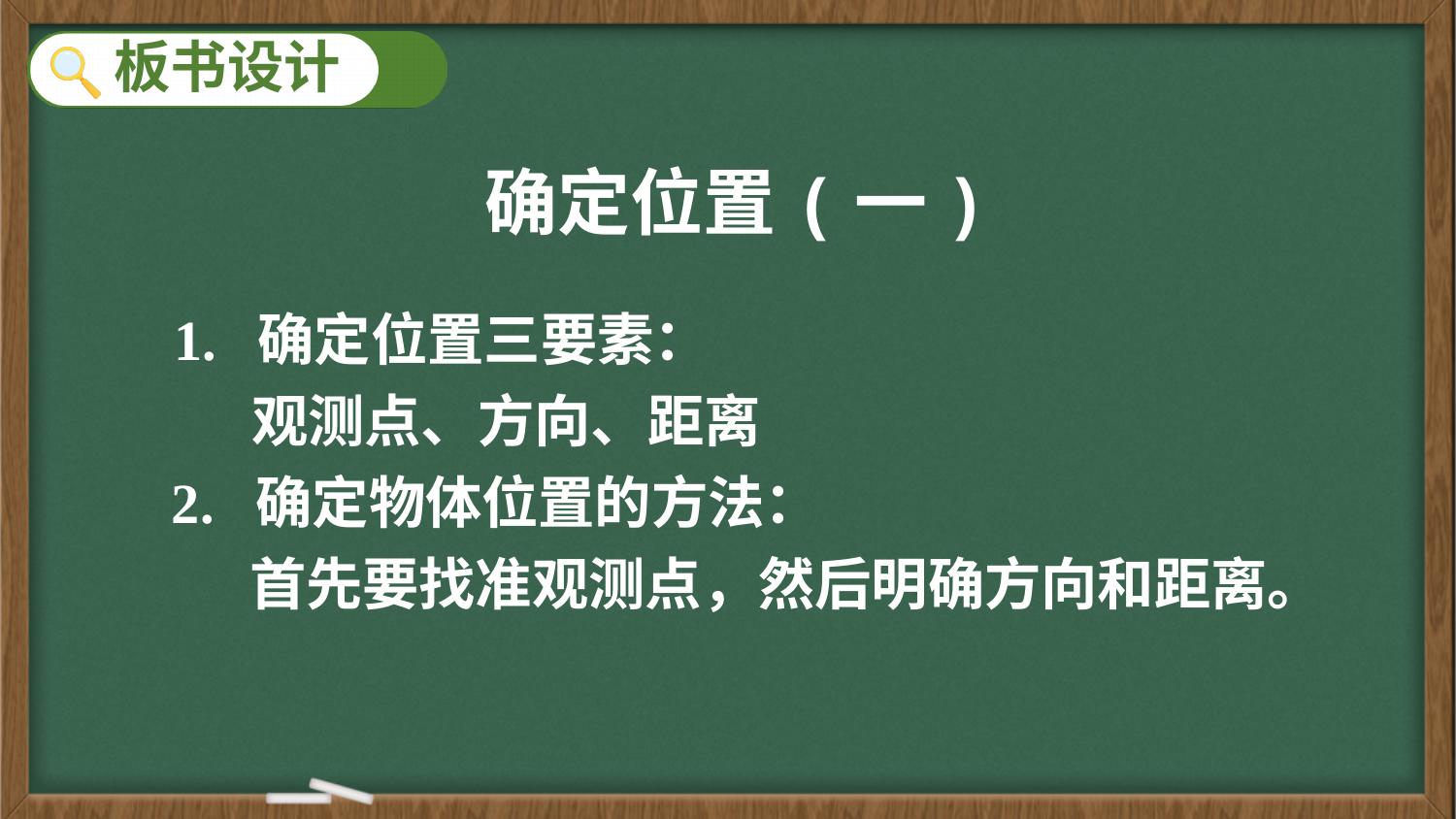

确定位置(一)
1.  确定位置三要素：
     观测点、方向、距离
2.  确定物体位置的方法：
     首先要找准观测点，然后明确方向和距离。